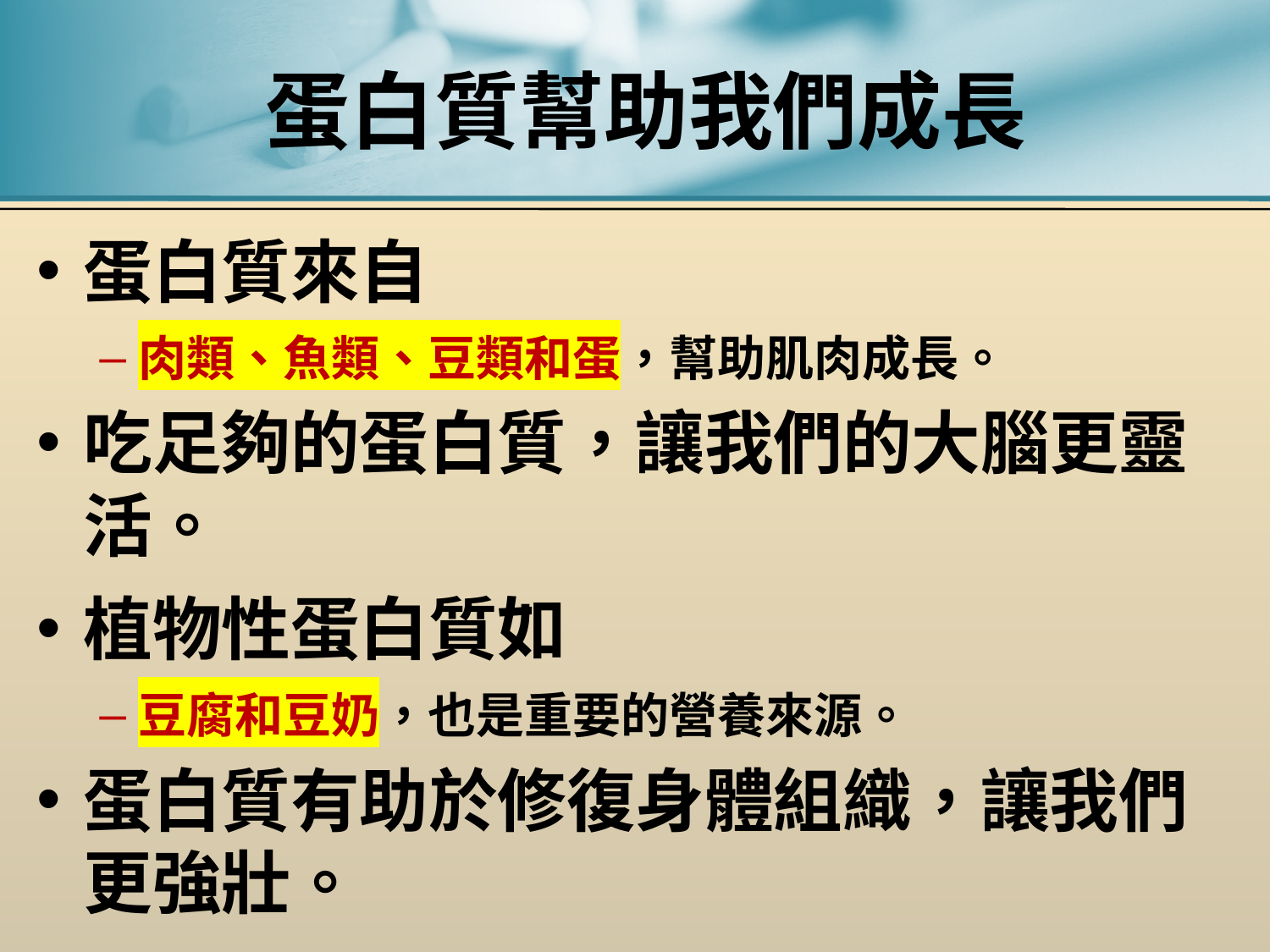

# 蛋白質幫助我們成長
蛋白質來自
肉類、魚類、豆類和蛋，幫助肌肉成長。
吃足夠的蛋白質，讓我們的大腦更靈活。
植物性蛋白質如
豆腐和豆奶，也是重要的營養來源。
蛋白質有助於修復身體組織，讓我們更強壯。